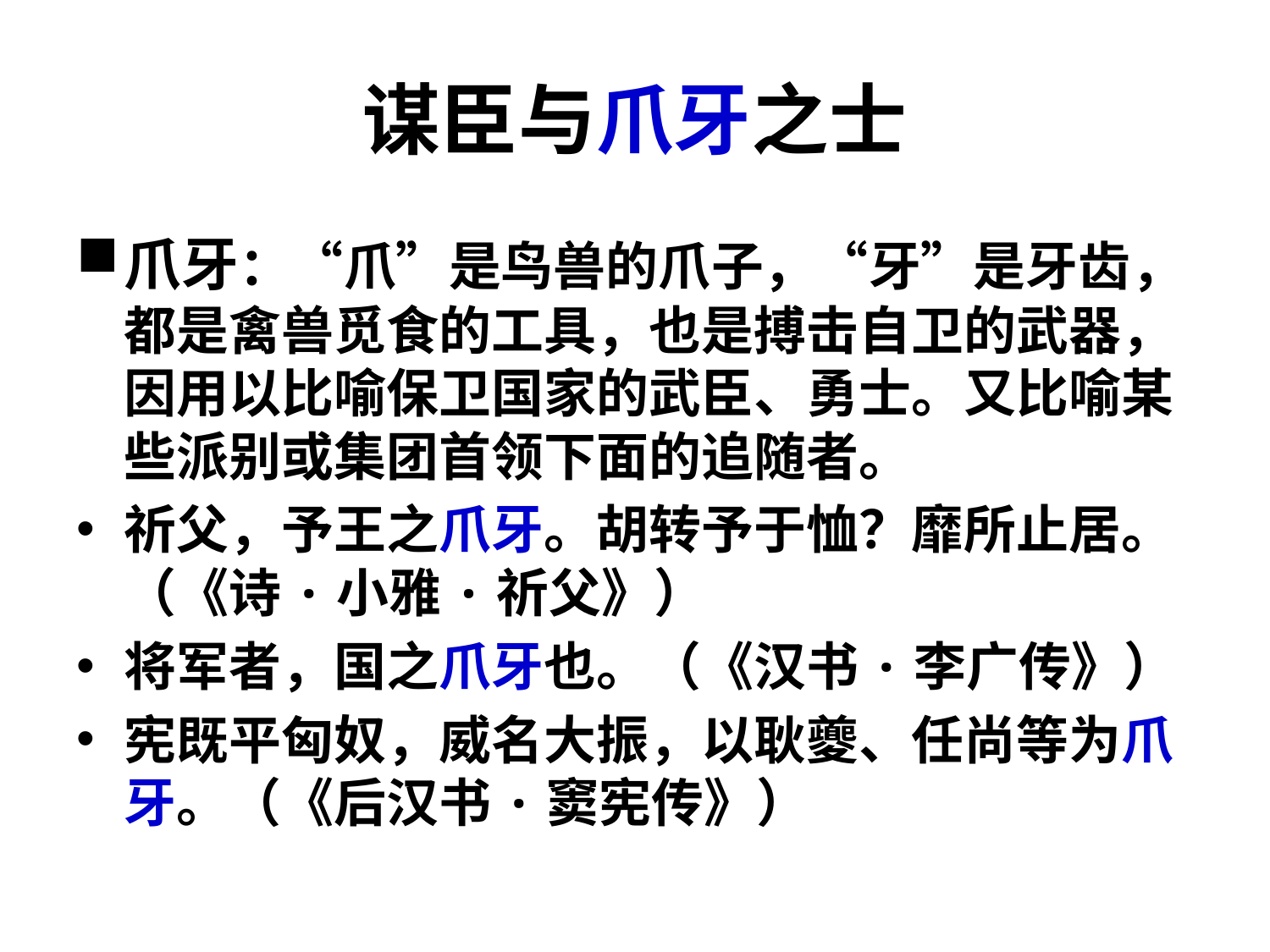

# 谋臣与爪牙之士
爪牙：“爪”是鸟兽的爪子，“牙”是牙齿，都是禽兽觅食的工具，也是搏击自卫的武器，因用以比喻保卫国家的武臣、勇士。又比喻某些派别或集团首领下面的追随者。
祈父，予王之爪牙。胡转予于恤？靡所止居。（《诗·小雅·祈父》）
将军者，国之爪牙也。（《汉书·李广传》）
宪既平匈奴，威名大振，以耿夔、任尚等为爪牙。（《后汉书·窦宪传》）